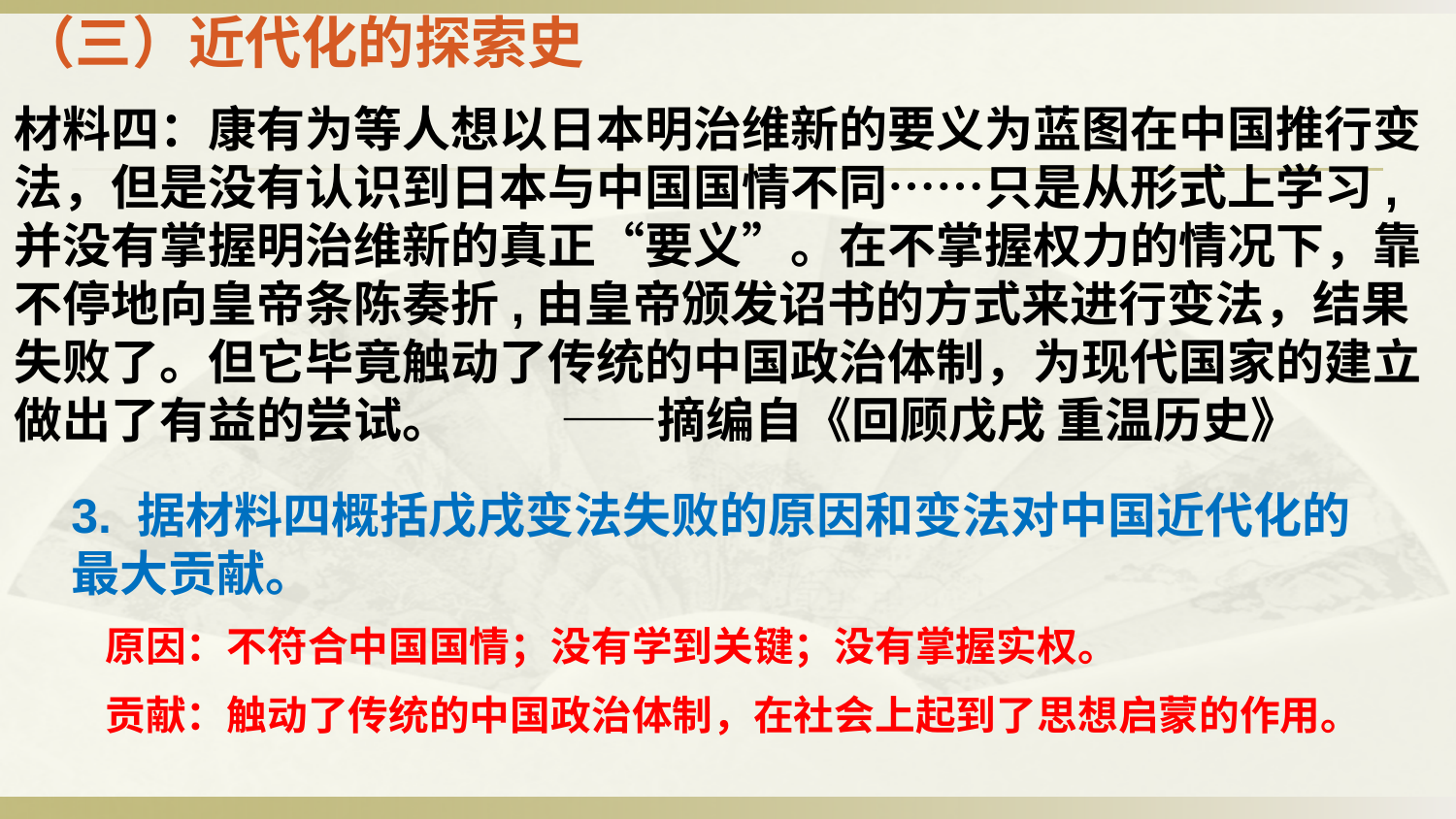

（三）近代化的探索史
材料四：康有为等人想以日本明治维新的要义为蓝图在中国推行变法，但是没有认识到日本与中国国情不同……只是从形式上学习,并没有掌握明治维新的真正“要义”。在不掌握权力的情况下，靠不停地向皇帝条陈奏折,由皇帝颁发诏书的方式来进行变法，结果失败了。但它毕竟触动了传统的中国政治体制，为现代国家的建立做出了有益的尝试。          ——摘编自《回顾戊戌 重温历史》
3. 据材料四概括戊戌变法失败的原因和变法对中国近代化的最大贡献。
原因：不符合中国国情；没有学到关键；没有掌握实权。
贡献：触动了传统的中国政治体制，在社会上起到了思想启蒙的作用。